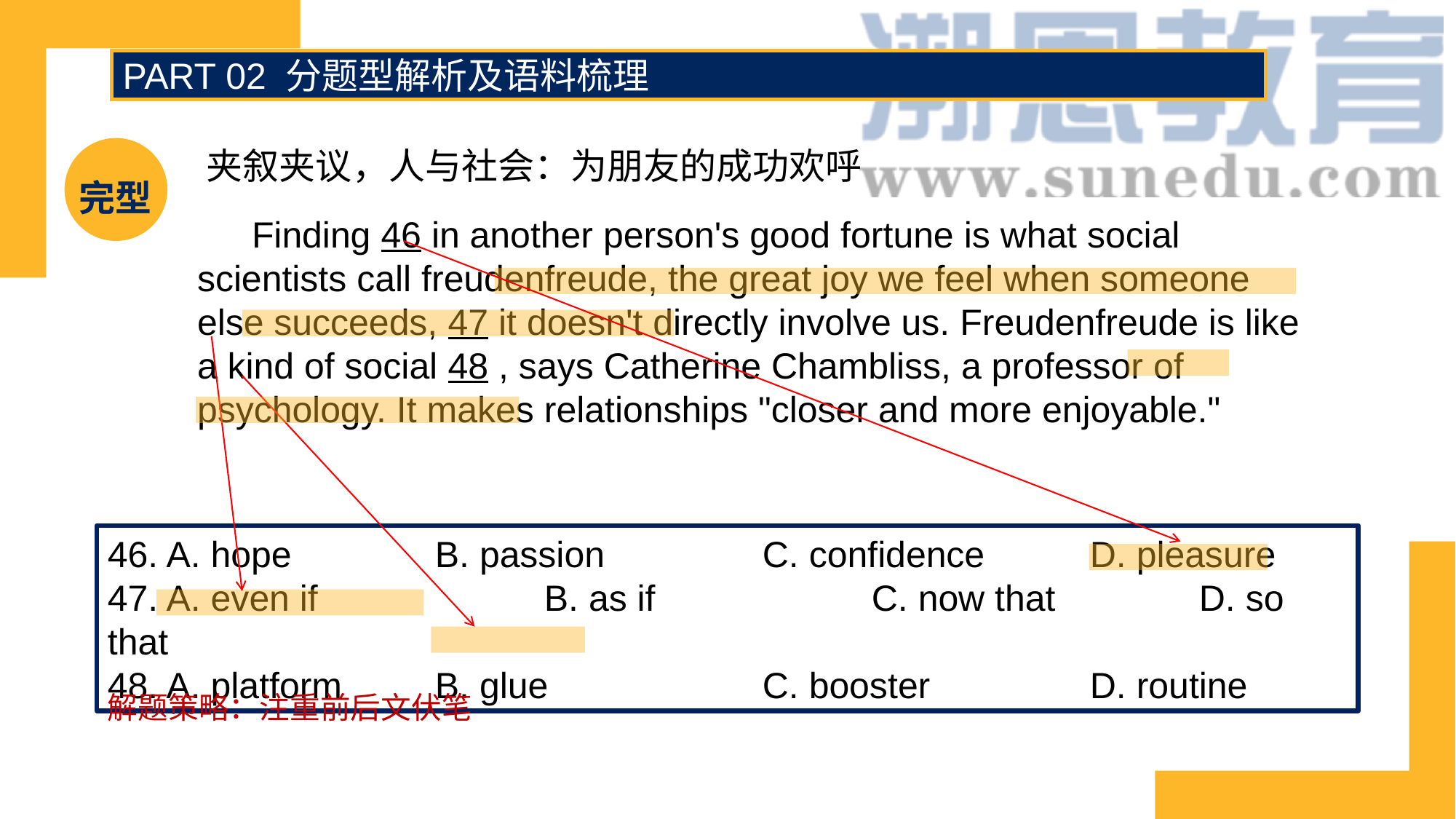

PART 02 分题型解析及语料梳理

夹叙夹议，人与社会：为朋友的成功欢呼
完型
Finding 46 in another person's good fortune is what social scientists call freudenfreude, the great joy we feel when someone else succeeds, 47 it doesn't directly involve us. Freudenfreude is like a kind of social 48 , says Catherine Chambliss, a professor of psychology. It makes relationships "closer and more enjoyable."

46. A. hope 		B. passion 		C. confidence 	D. pleasure
47. A. even if 		B. as if 		C. now that 		D. so that
48. A. platform 	B. glue 		C. booster 		D. routine

解题策略：注重前后文伏笔